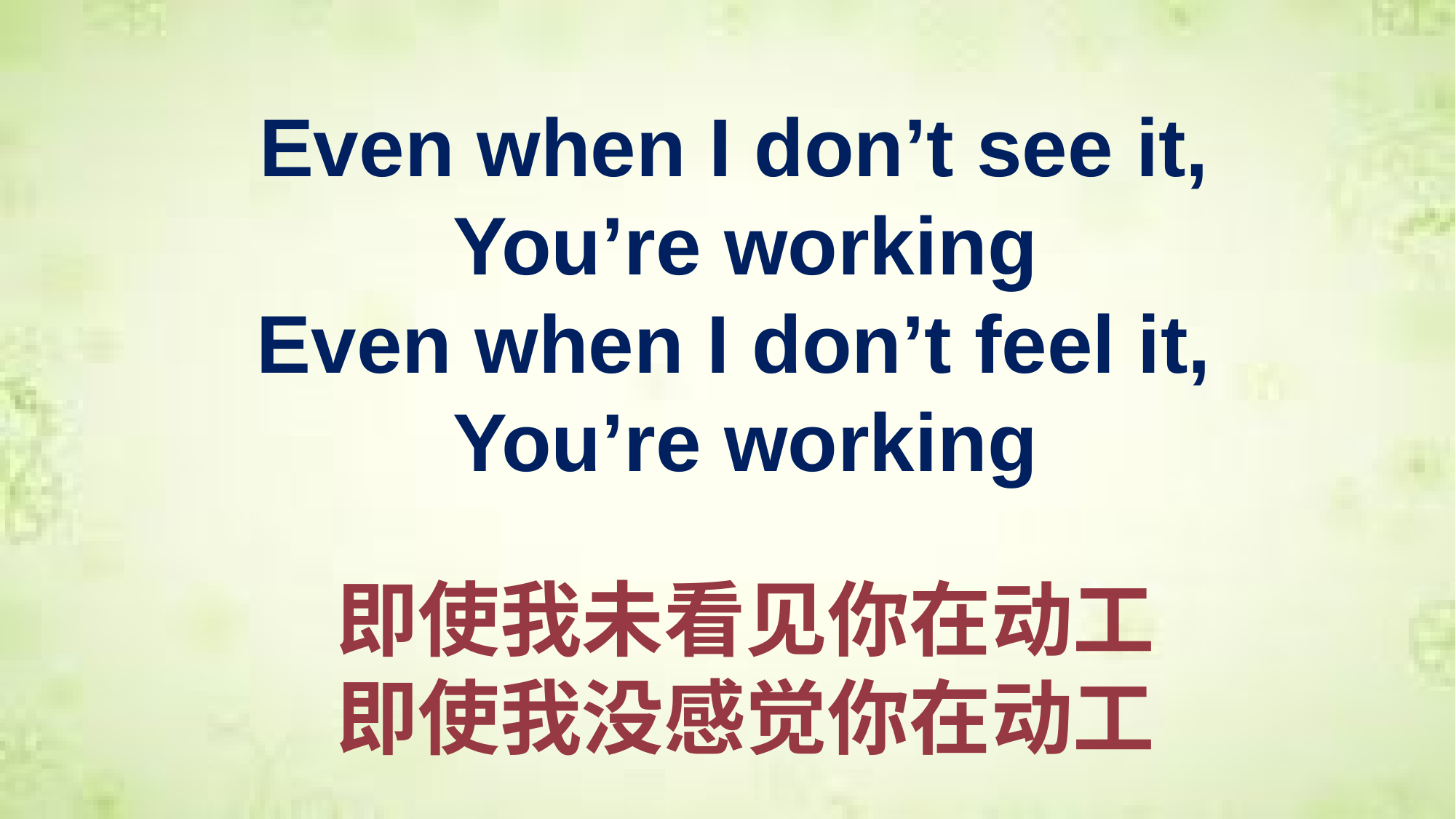

Even when I don’t see it,
You’re working
Even when I don’t feel it,
You’re working

即使我未看见你在动工
即使我没感觉你在动工